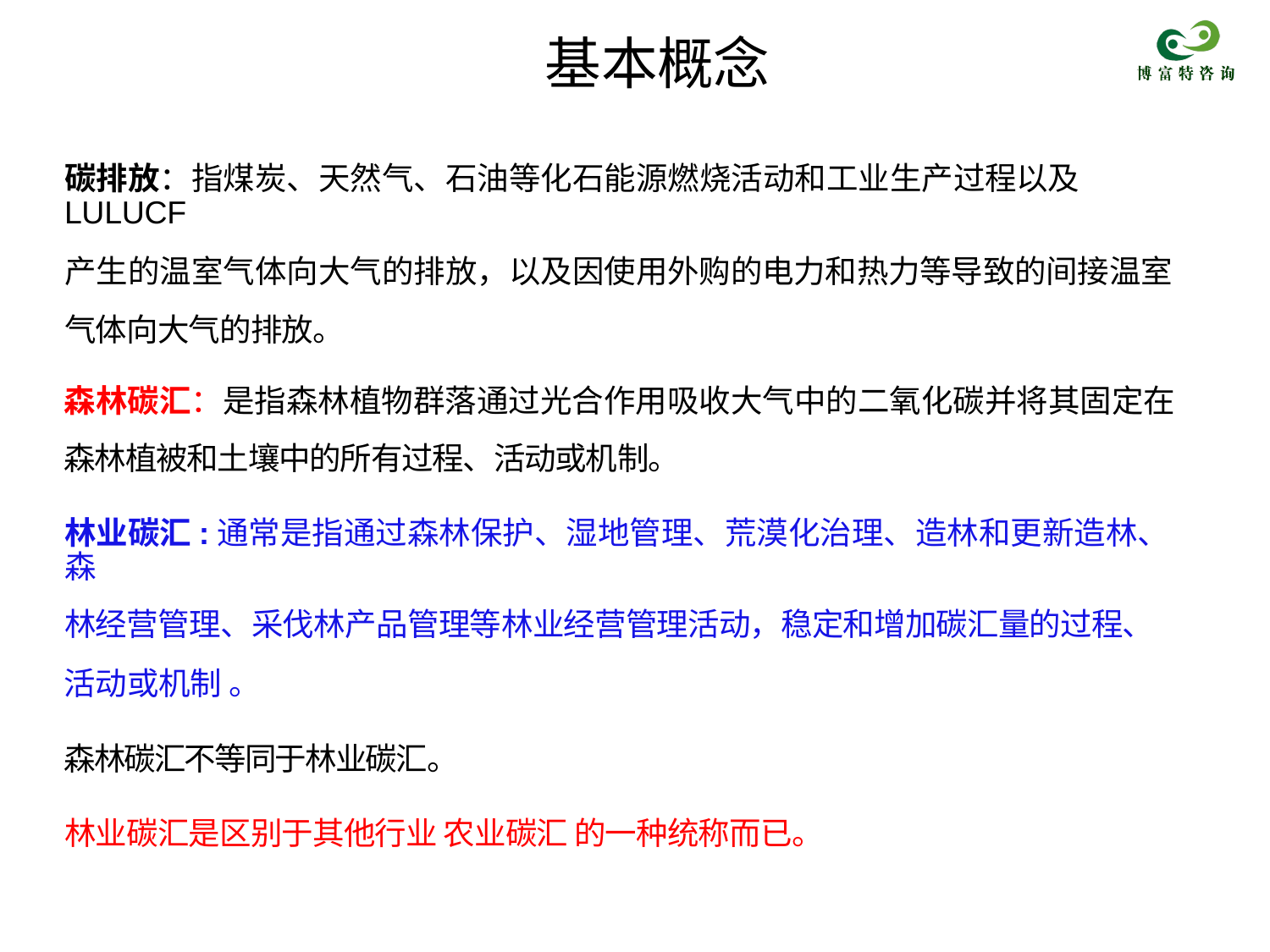

基本概念

碳排放：指煤炭、天然气、石油等化石能源燃烧活动和工业生产过程以及LULUCF
产生的温室气体向大气的排放，以及因使用外购的电力和热力等导致的间接温室   气体向大气的排放。

森林碳汇：是指森林植物群落通过光合作用吸收大气中的二氧化碳并将其固定在
森林植被和土壤中的所有过程、活动或机制。

林业碳汇:通常是指通过森林保护、湿地管理、荒漠化治理、造林和更新造林、森
林经营管理、采伐林产品管理等林业经营管理活动，稳定和增加碳汇量的过程、
活动或机制 。

森林碳汇不等同于林业碳汇。

林业碳汇是区别于其他行业 农业碳汇 的一种统称而已。